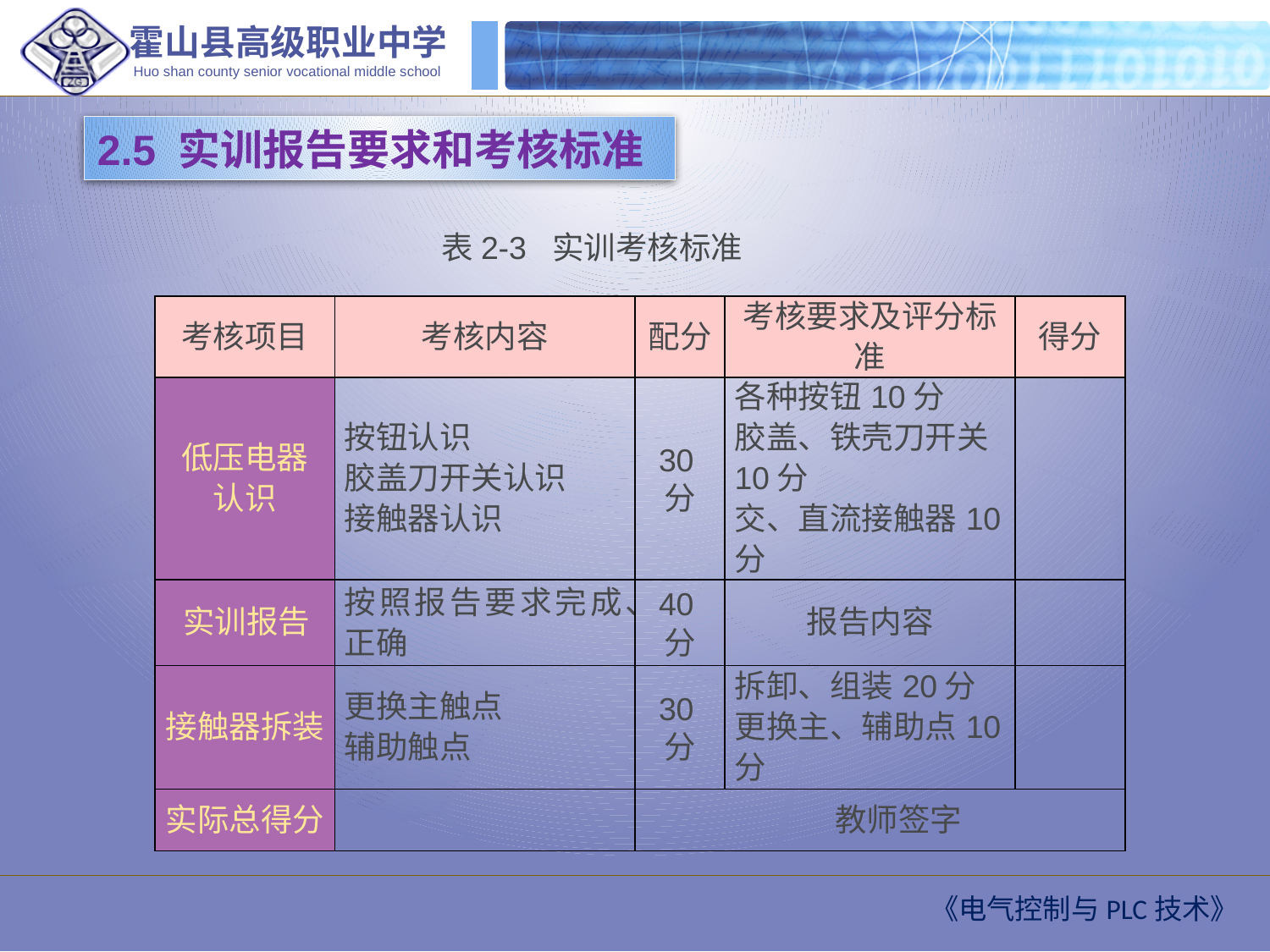

2.5 实训报告要求和考核标准
表2-3  实训考核标准
| 考核项目 | 考核内容 | 配分 | 考核要求及评分标准 | 得分 |
| --- | --- | --- | --- | --- |
| 低压电器 认识 | 按钮认识 胶盖刀开关认识 接触器认识 | 30分 | 各种按钮10分 胶盖、铁壳刀开关10分 交、直流接触器10分 |  |
| 实训报告 | 按照报告要求完成、正确 | 40分 | 报告内容 |  |
| 接触器拆装 | 更换主触点 辅助触点 | 30分 | 拆卸、组装20分 更换主、辅助点10分 |  |
| 实际总得分 |  | 教师签字 |  |  |